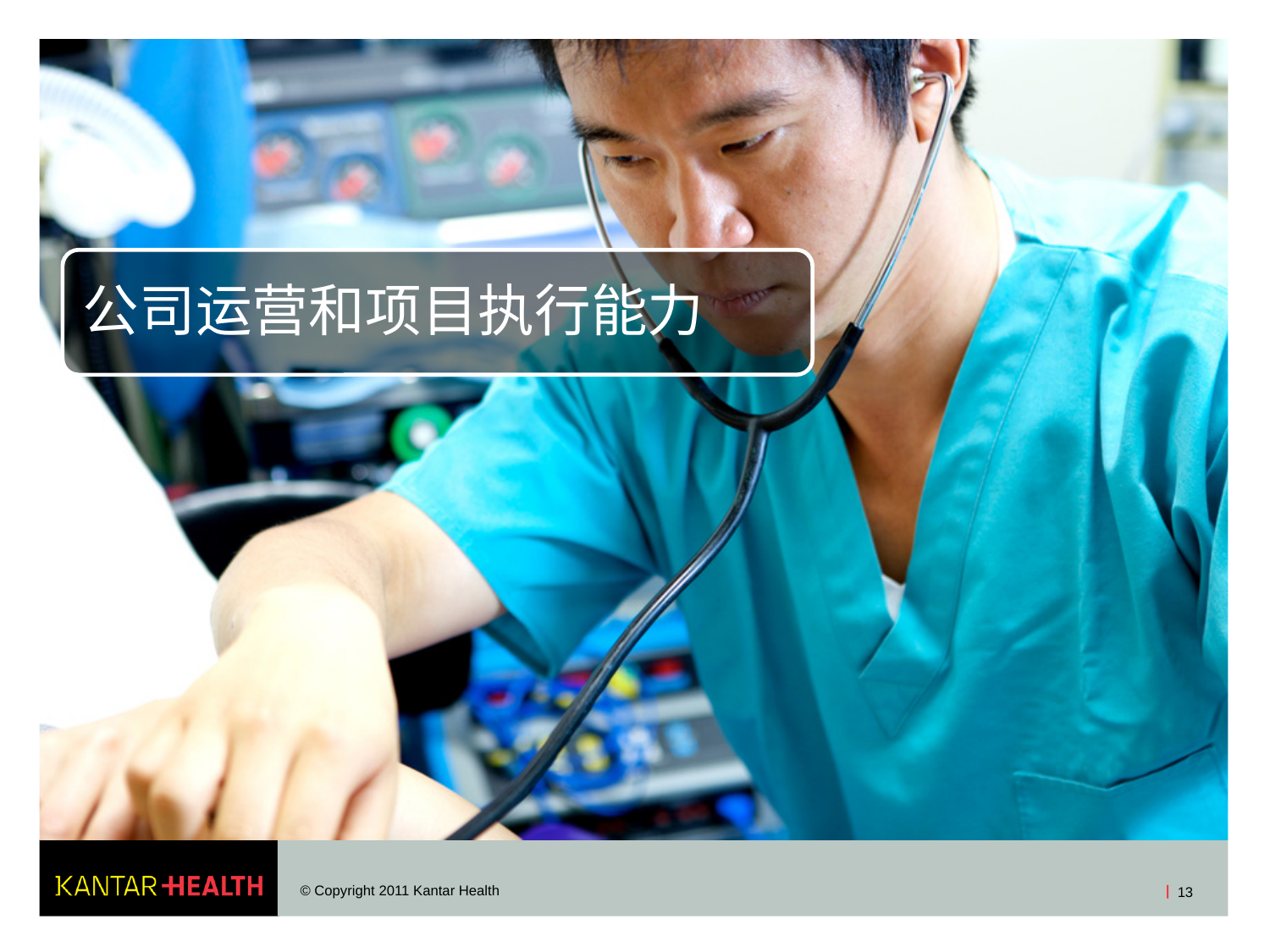

公司运营和项目执行能力
© Copyright 2011 Kantar Health
13